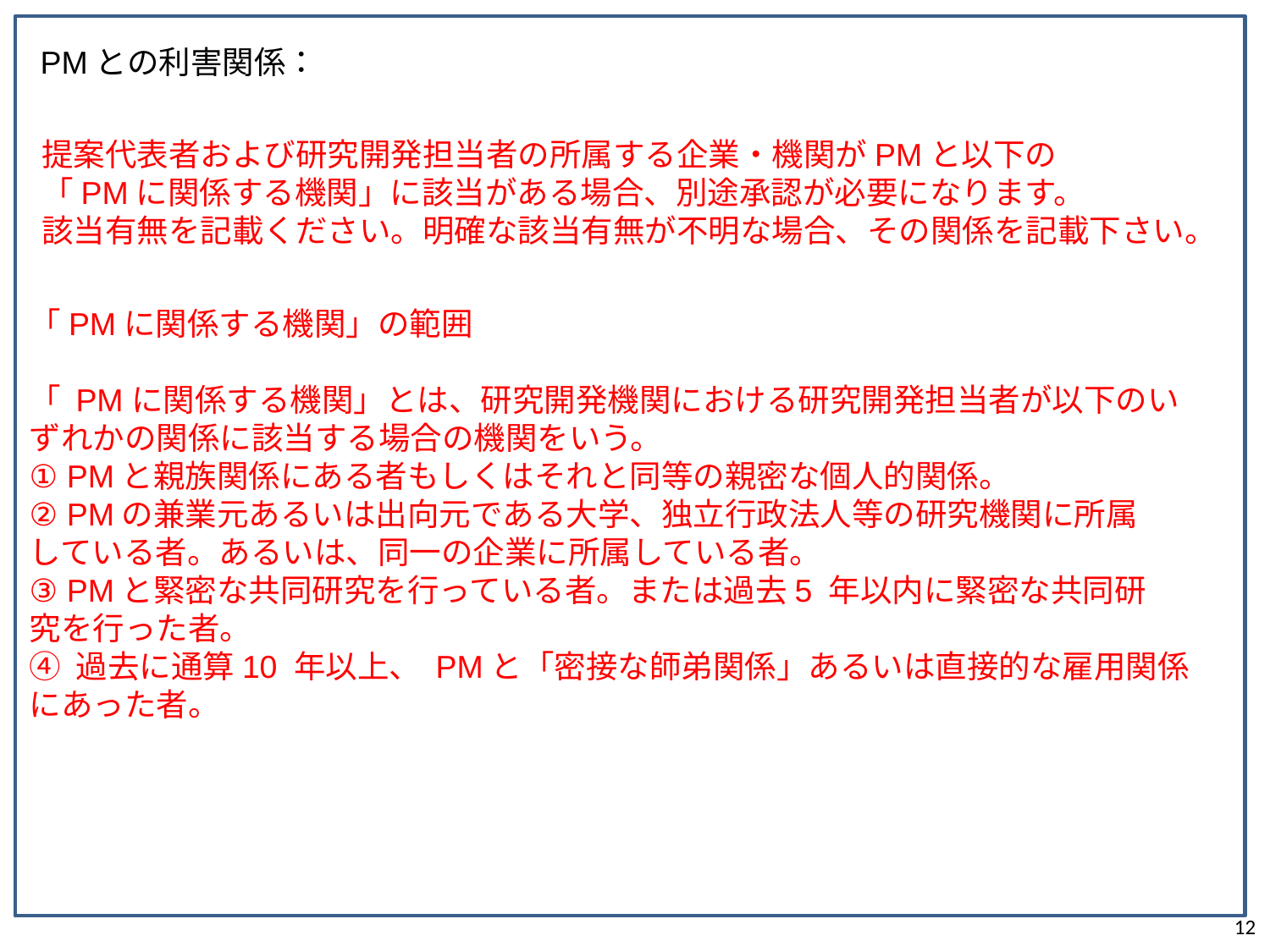

PMとの利害関係：
提案代表者および研究開発担当者の所属する企業・機関がPMと以下の
「PMに関係する機関」に該当がある場合、別途承認が必要になります。
該当有無を記載ください。明確な該当有無が不明な場合、その関係を記載下さい。
「PMに関係する機関」の範囲

「 PMに関係する機関」とは、研究開発機関における研究開発担当者が以下のい
ずれかの関係に該当する場合の機関をいう。
① PMと親族関係にある者もしくはそれと同等の親密な個人的関係。
② PMの兼業元あるいは出向元である大学、独立行政法人等の研究機関に所属
している者。あるいは、同一の企業に所属している者。
③ PMと緊密な共同研究を行っている者。または過去5 年以内に緊密な共同研
究を行った者。
④ 過去に通算10 年以上、 PMと「密接な師弟関係」あるいは直接的な雇用関係
にあった者。
12